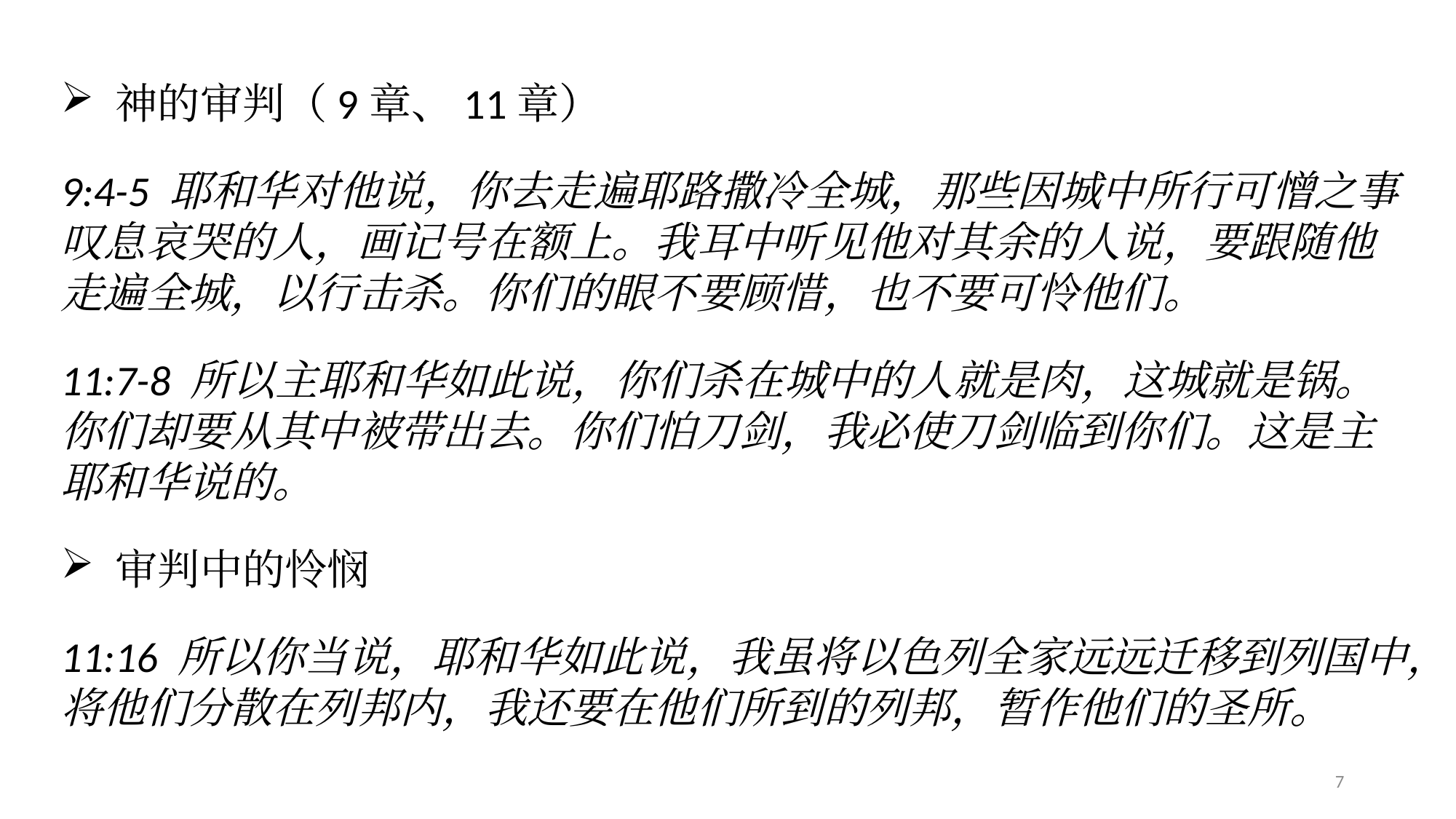

神的审判（9章、11章）
9:4-5 耶和华对他说，你去走遍耶路撒冷全城，那些因城中所行可憎之事叹息哀哭的人，画记号在额上。我耳中听见他对其余的人说，要跟随他走遍全城，以行击杀。你们的眼不要顾惜，也不要可怜他们。
11:7-8 所以主耶和华如此说，你们杀在城中的人就是肉，这城就是锅。你们却要从其中被带出去。你们怕刀剑，我必使刀剑临到你们。这是主耶和华说的。
审判中的怜悯
11:16 所以你当说，耶和华如此说，我虽将以色列全家远远迁移到列国中，将他们分散在列邦内，我还要在他们所到的列邦，暂作他们的圣所。

7